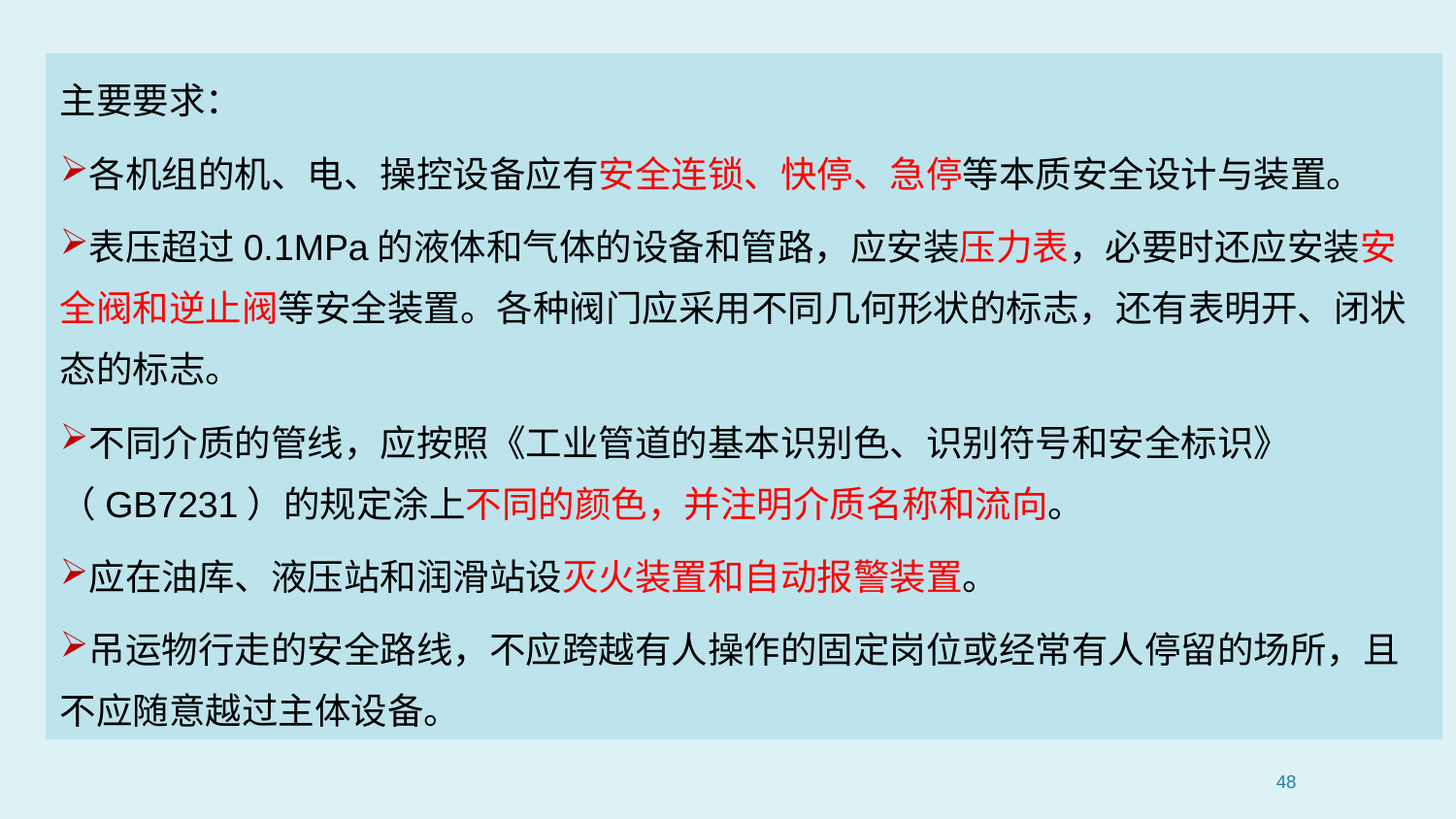

主要要求：
各机组的机、电、操控设备应有安全连锁、快停、急停等本质安全设计与装置。
表压超过0.1MPa的液体和气体的设备和管路，应安装压力表，必要时还应安装安全阀和逆止阀等安全装置。各种阀门应采用不同几何形状的标志，还有表明开、闭状态的标志。
不同介质的管线，应按照《工业管道的基本识别色、识别符号和安全标识》（GB7231）的规定涂上不同的颜色，并注明介质名称和流向。
应在油库、液压站和润滑站设灭火装置和自动报警装置。
吊运物行走的安全路线，不应跨越有人操作的固定岗位或经常有人停留的场所，且不应随意越过主体设备。
                                     48